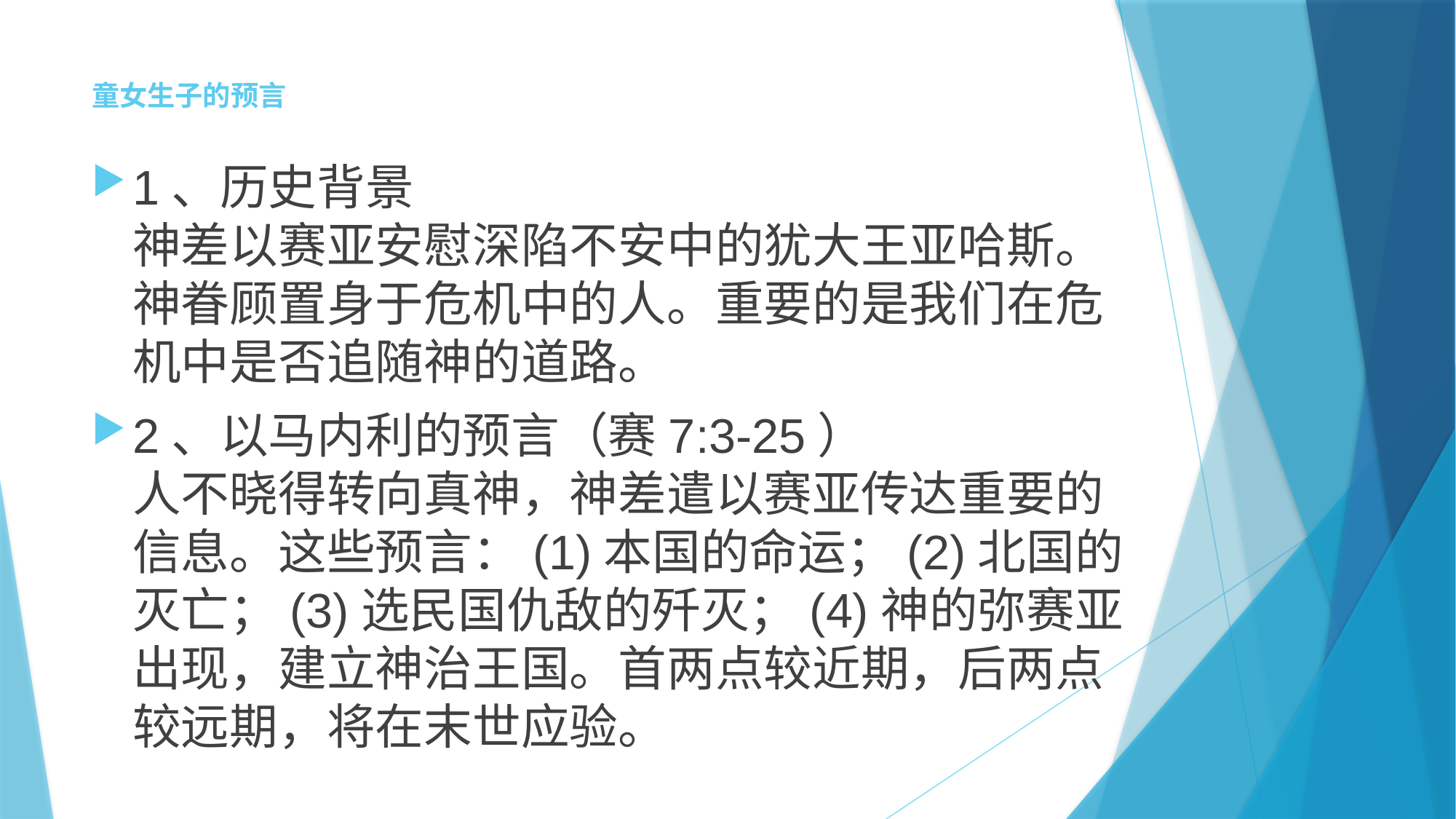

# 童女生子的预言
1、历史背景
神差以赛亚安慰深陷不安中的犹大王亚哈斯。神眷顾置身于危机中的人。重要的是我们在危机中是否追随神的道路。
2、以马内利的预言（赛7:3-25）
人不晓得转向真神，神差遣以赛亚传达重要的信息。这些预言：(1)本国的命运；(2)北国的灭亡；(3)选民国仇敌的歼灭；(4)神的弥赛亚出现，建立神治王国。首两点较近期，后两点较远期，将在末世应验。